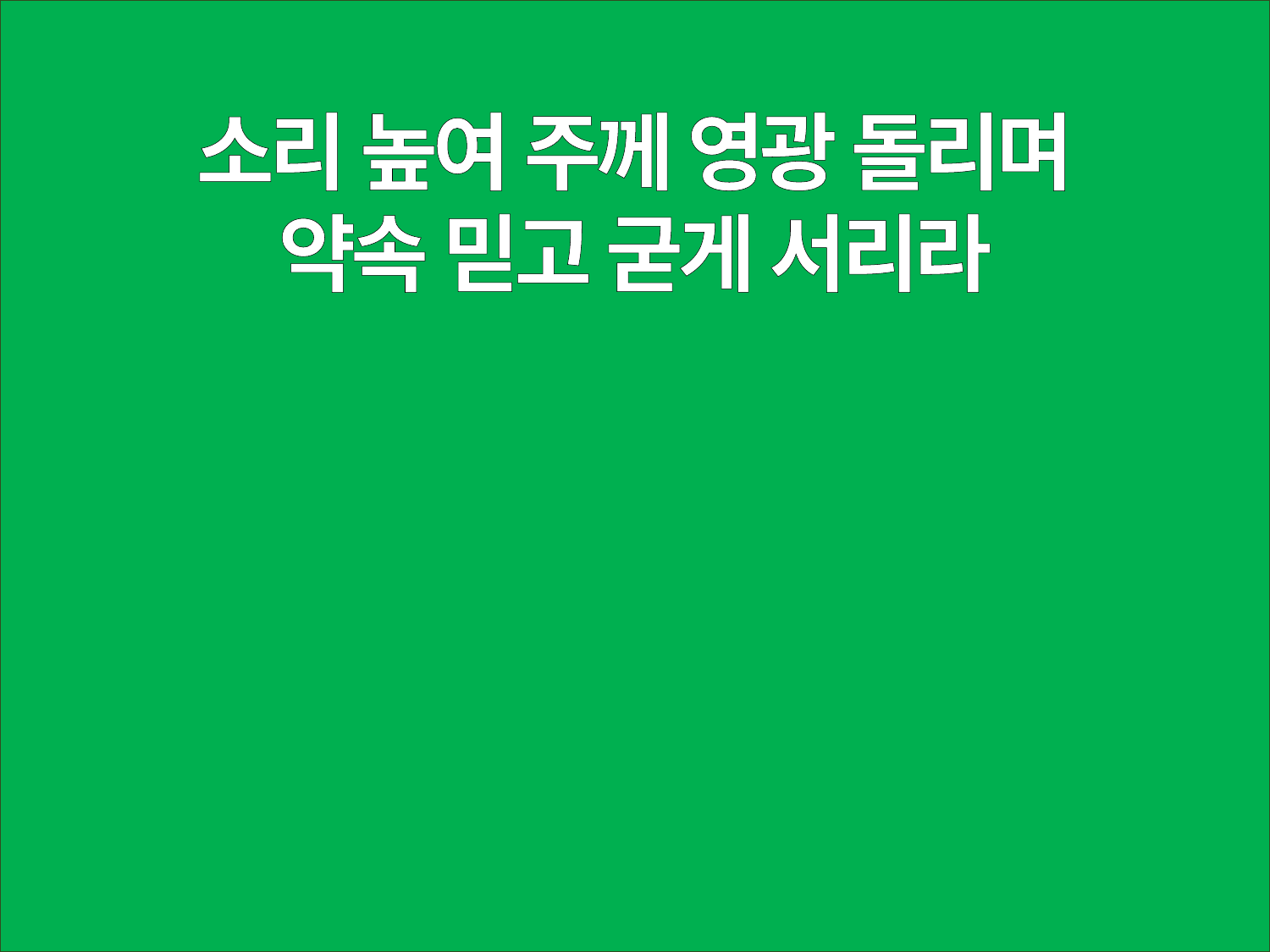

소리 높여 주께 영광 돌리며
약속 믿고 굳게 서리라